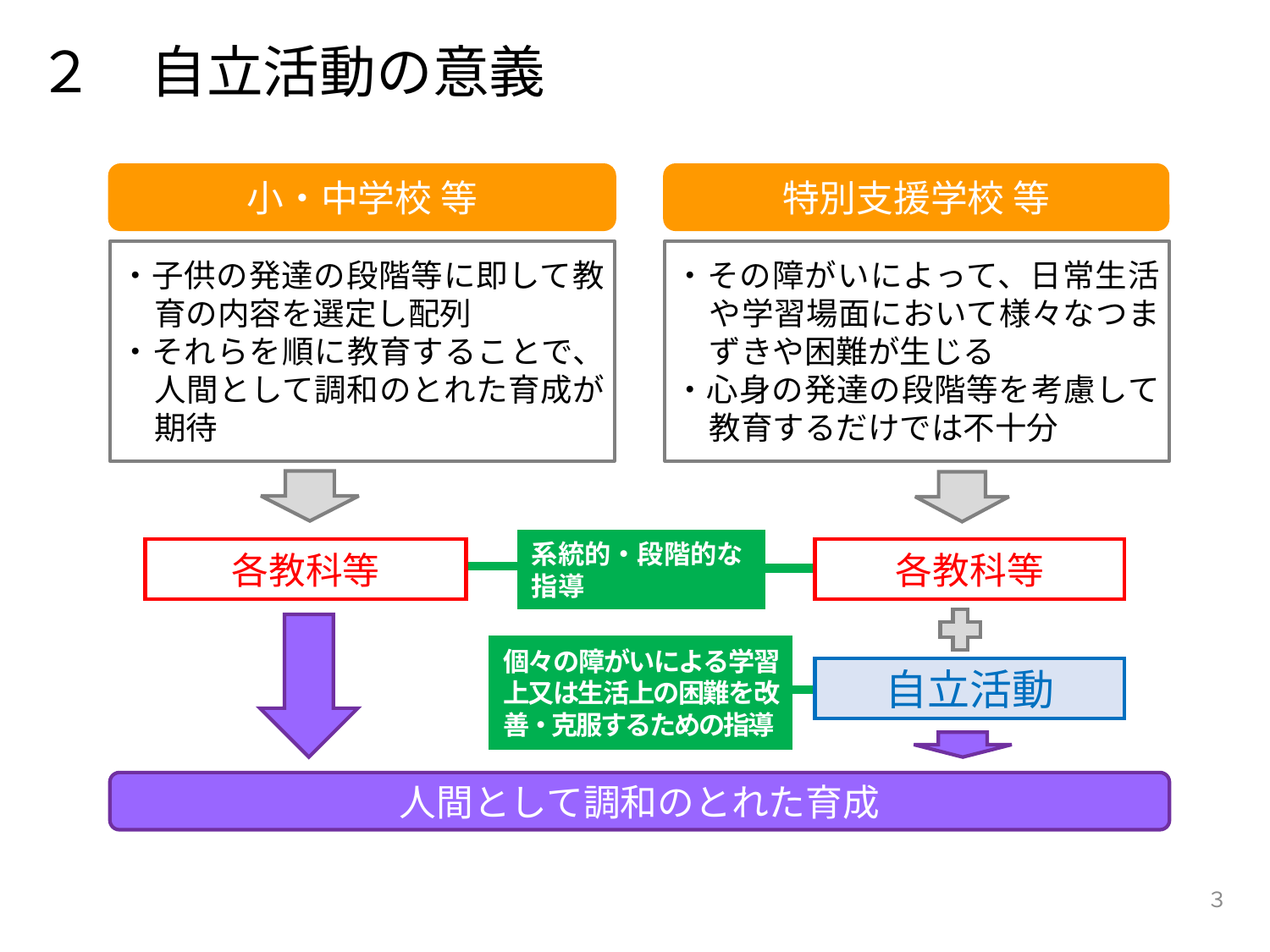

２　自立活動の意義
小・中学校 等
特別支援学校 等
・子供の発達の段階等に即して教育の内容を選定し配列
・それらを順に教育することで、人間として調和のとれた育成が期待
・その障がいによって、日常生活や学習場面において様々なつまずきや困難が生じる
・心身の発達の段階等を考慮して教育するだけでは不十分

系統的・段階的な指導
各教科等
各教科等

個々の障がいによる学習上又は生活上の困難を改善・克服するための指導
自立活動

人間として調和のとれた育成
３